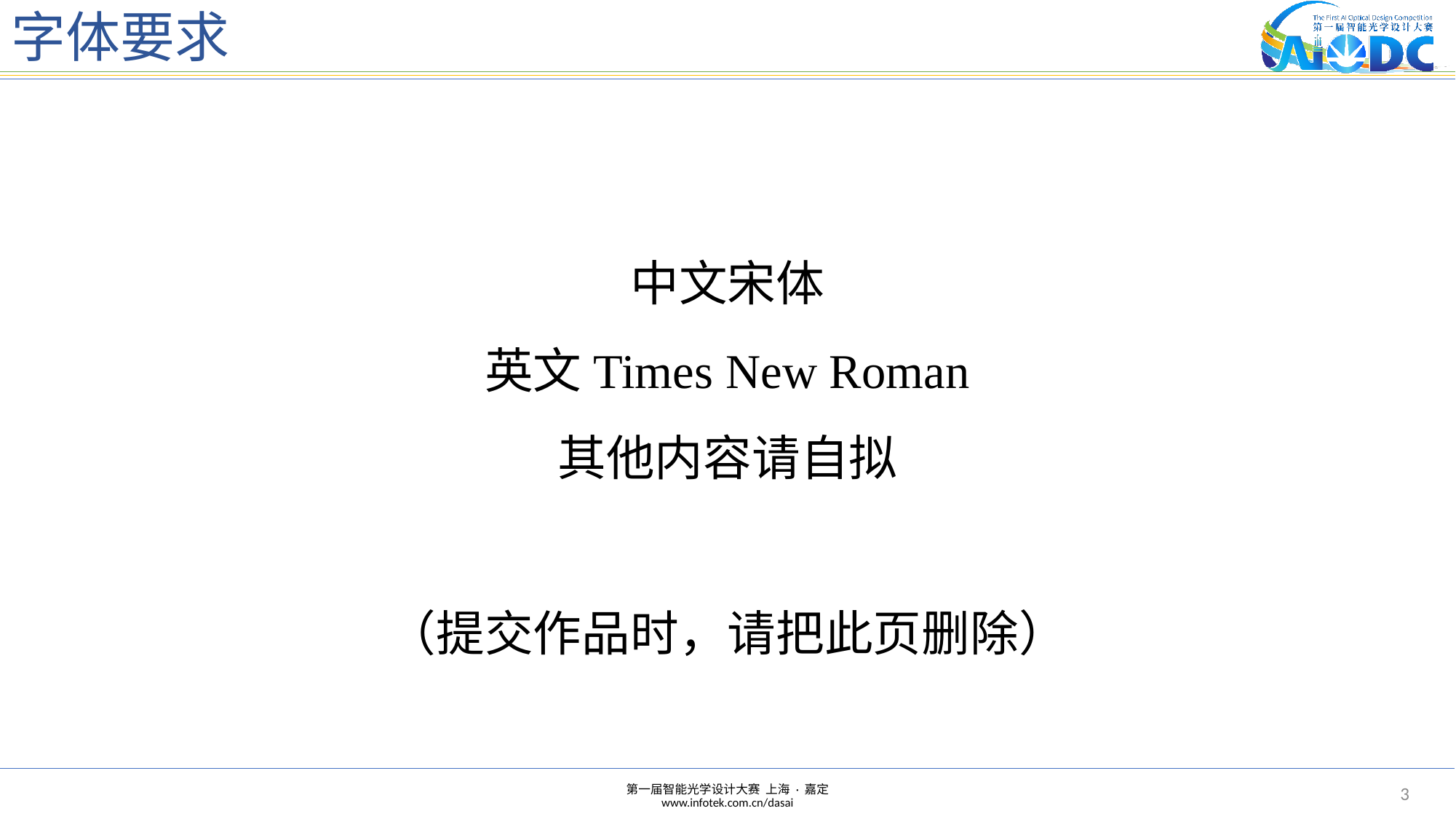

# 字体要求
中文宋体
英文Times New Roman
其他内容请自拟

（提交作品时，请把此页删除）
3